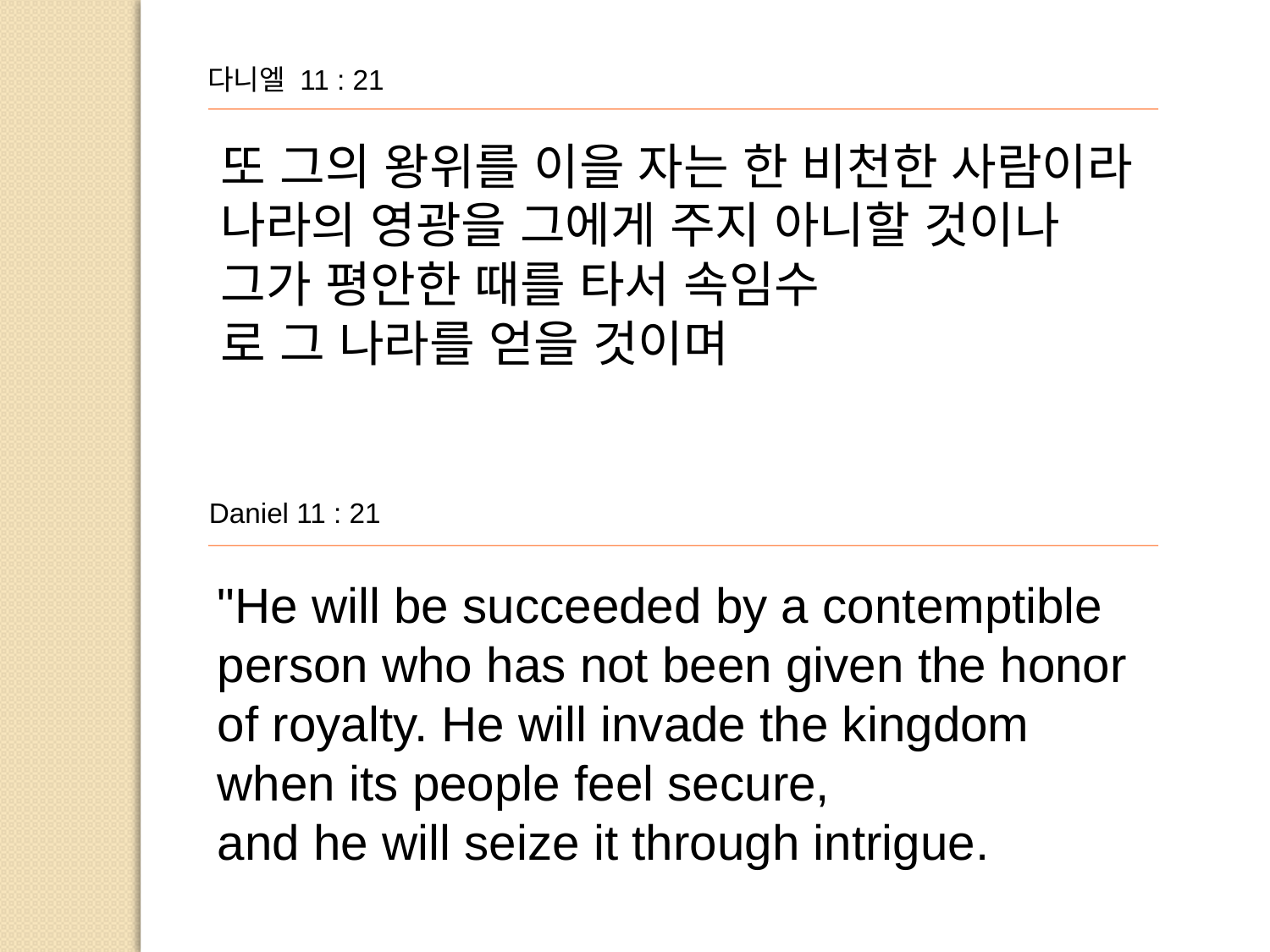

다니엘 11 : 21

또 그의 왕위를 이을 자는 한 비천한 사람이라 나라의 영광을 그에게 주지 아니할 것이나 그가 평안한 때를 타서 속임수
로 그 나라를 얻을 것이며
Daniel 11 : 21

"He will be succeeded by a contemptible person who has not been given the honor of royalty. He will invade the kingdom when its people feel secure,
and he will seize it through intrigue.